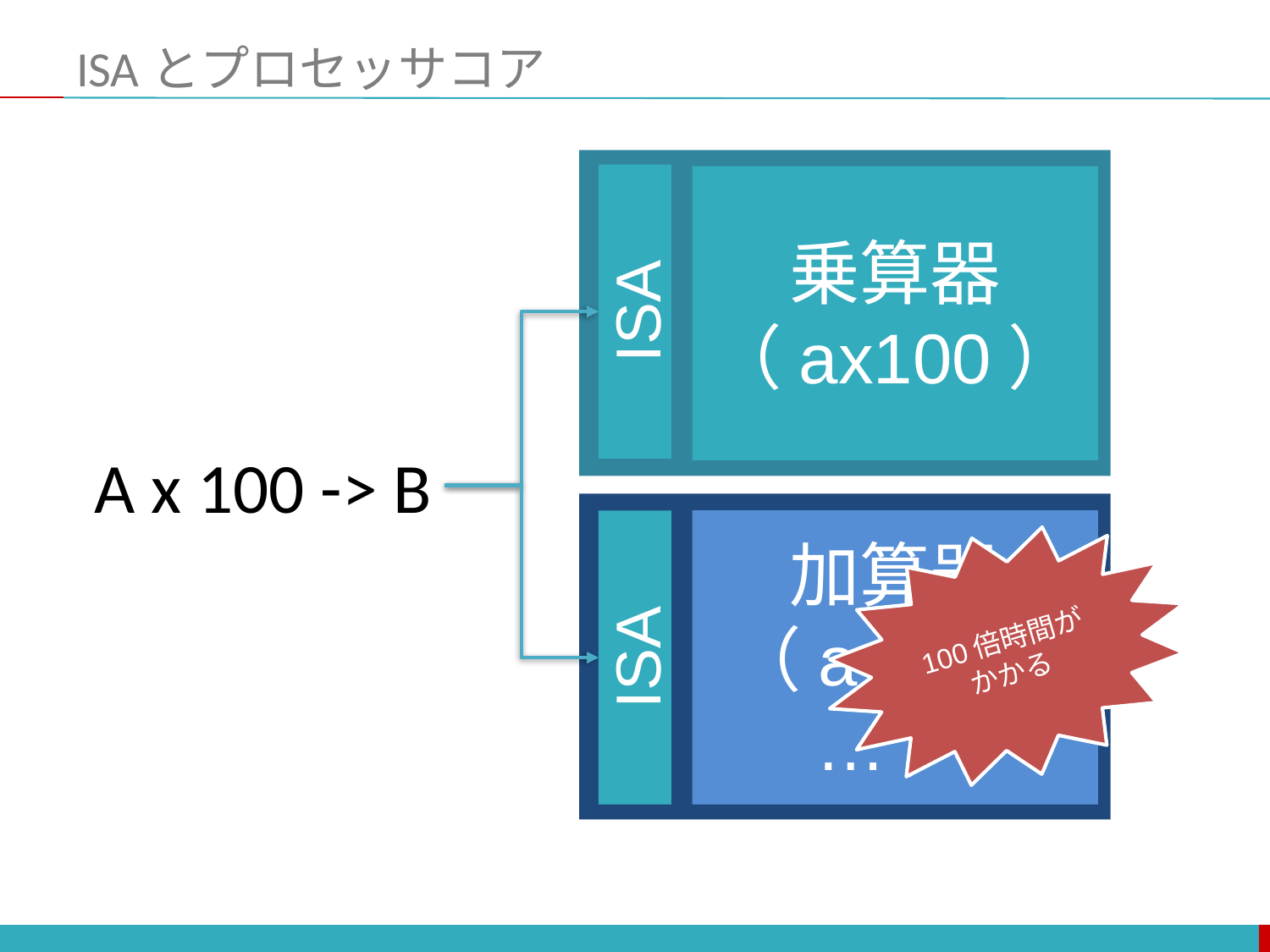

# ISAとプロセッサコア
Processor A
乗算器
（ax100）
ISA
A x 100 -> B
Processor B
加算器
（a+a+a+…）
100倍時間が
かかる
ISA